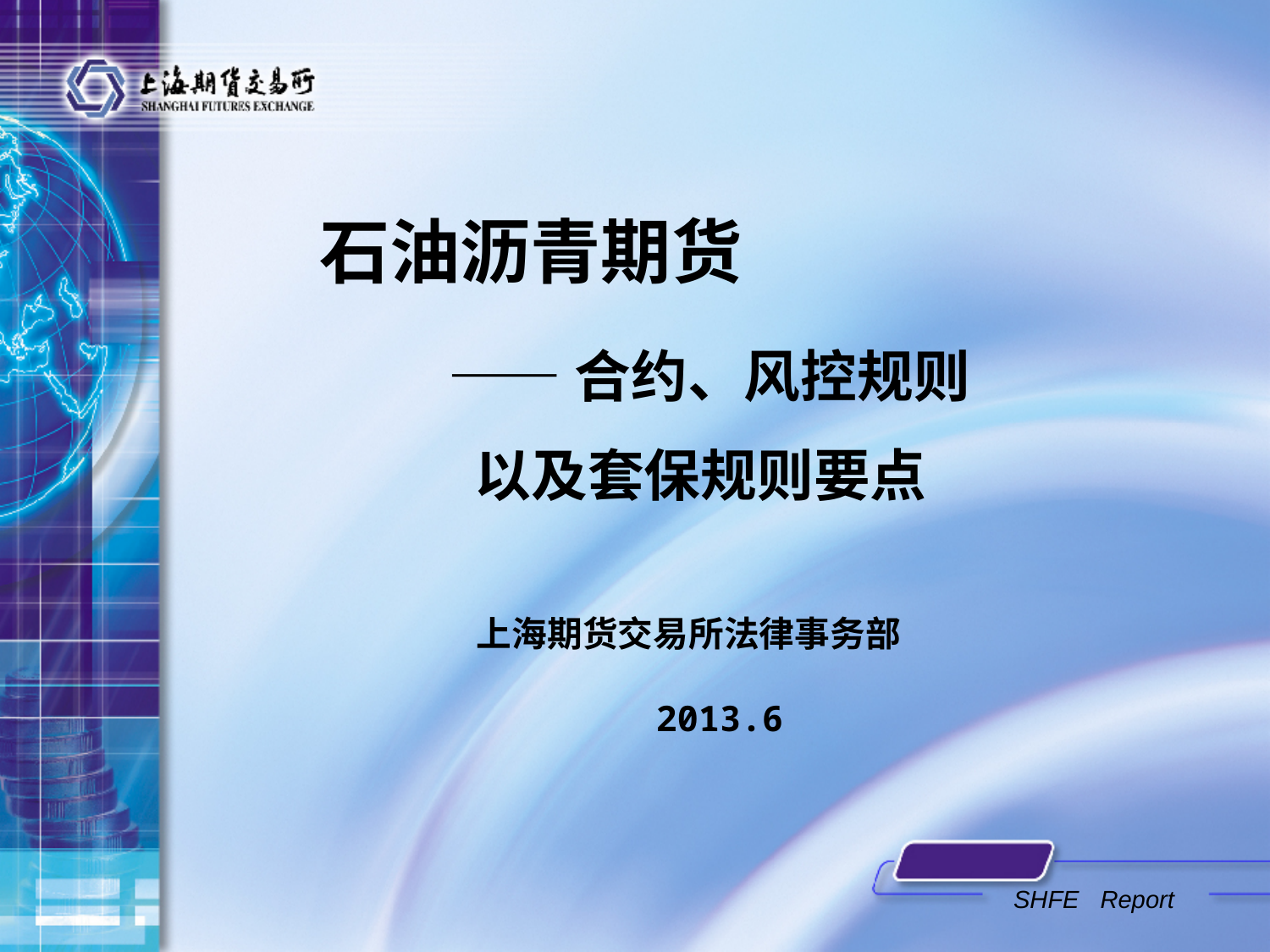

石油沥青期货
        ——合约、风控规则
           以及套保规则要点
                             上海期货交易所法律事务部
2013.6